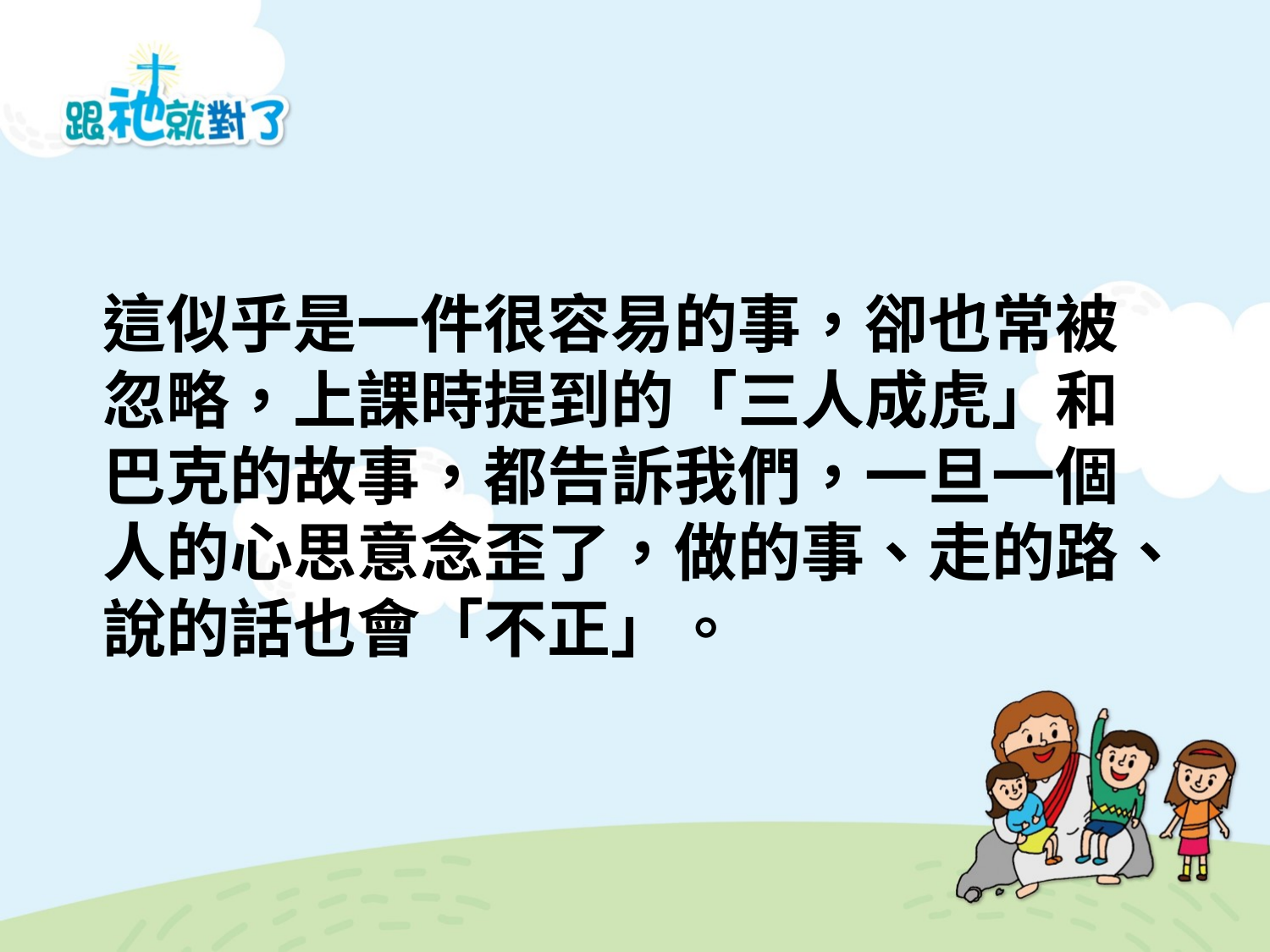

這似乎是一件很容易的事，卻也常被忽略，上課時提到的「三人成虎」和巴克的故事，都告訴我們，一旦一個人的心思意念歪了，做的事、走的路、說的話也會「不正」。